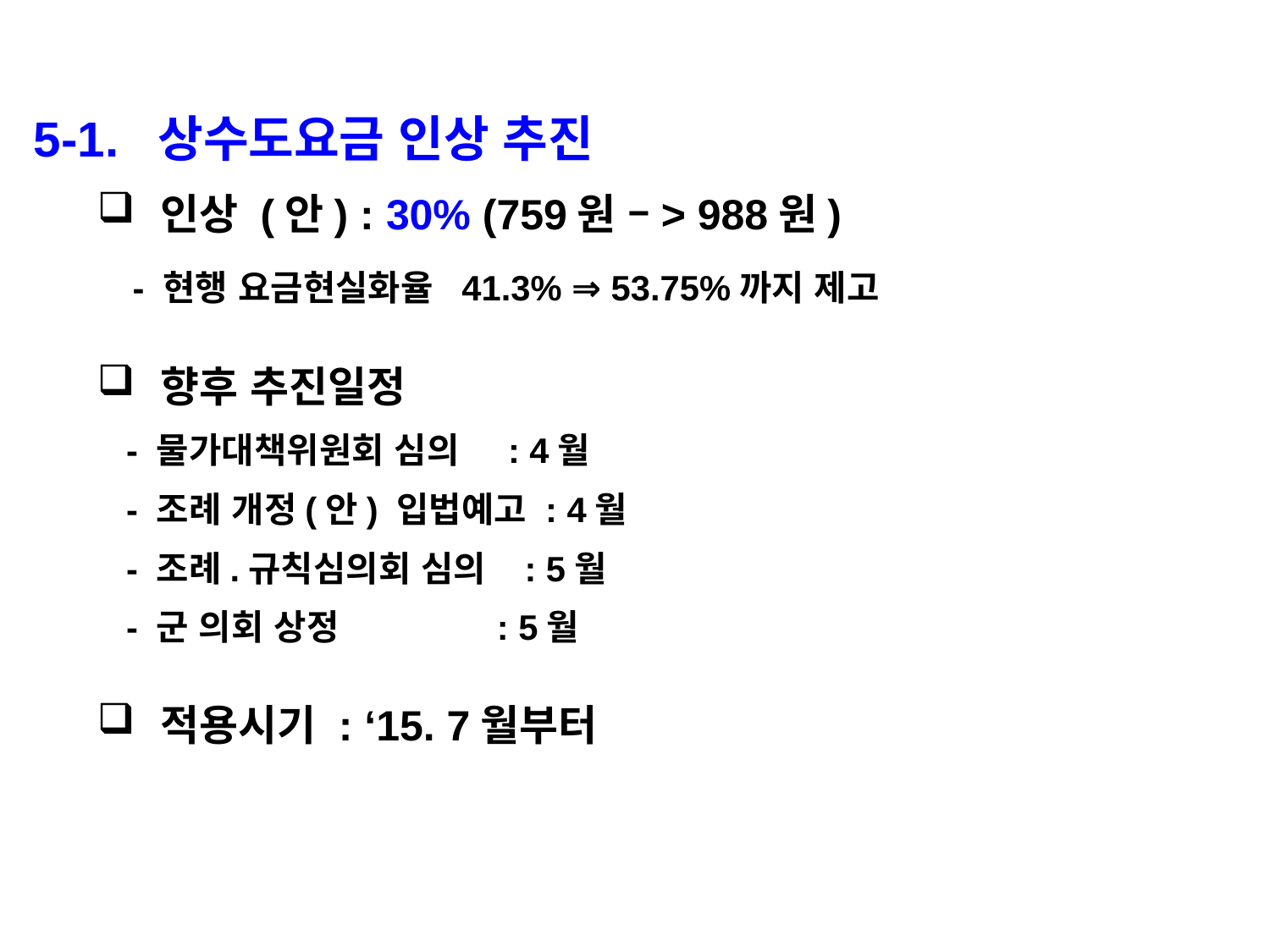

5-1.  상수도요금 인상 추진
인상 (안) : 30% (759원 –> 988원)
   - 현행 요금현실화율  41.3% ⇒ 53.75%까지 제고
향후 추진일정
   - 물가대책위원회 심의    : 4월
   - 조례 개정(안) 입법예고 : 4월
   - 조례.규칙심의회 심의   : 5월
   - 군 의회 상정               : 5월
적용시기 : ‘15. 7월부터